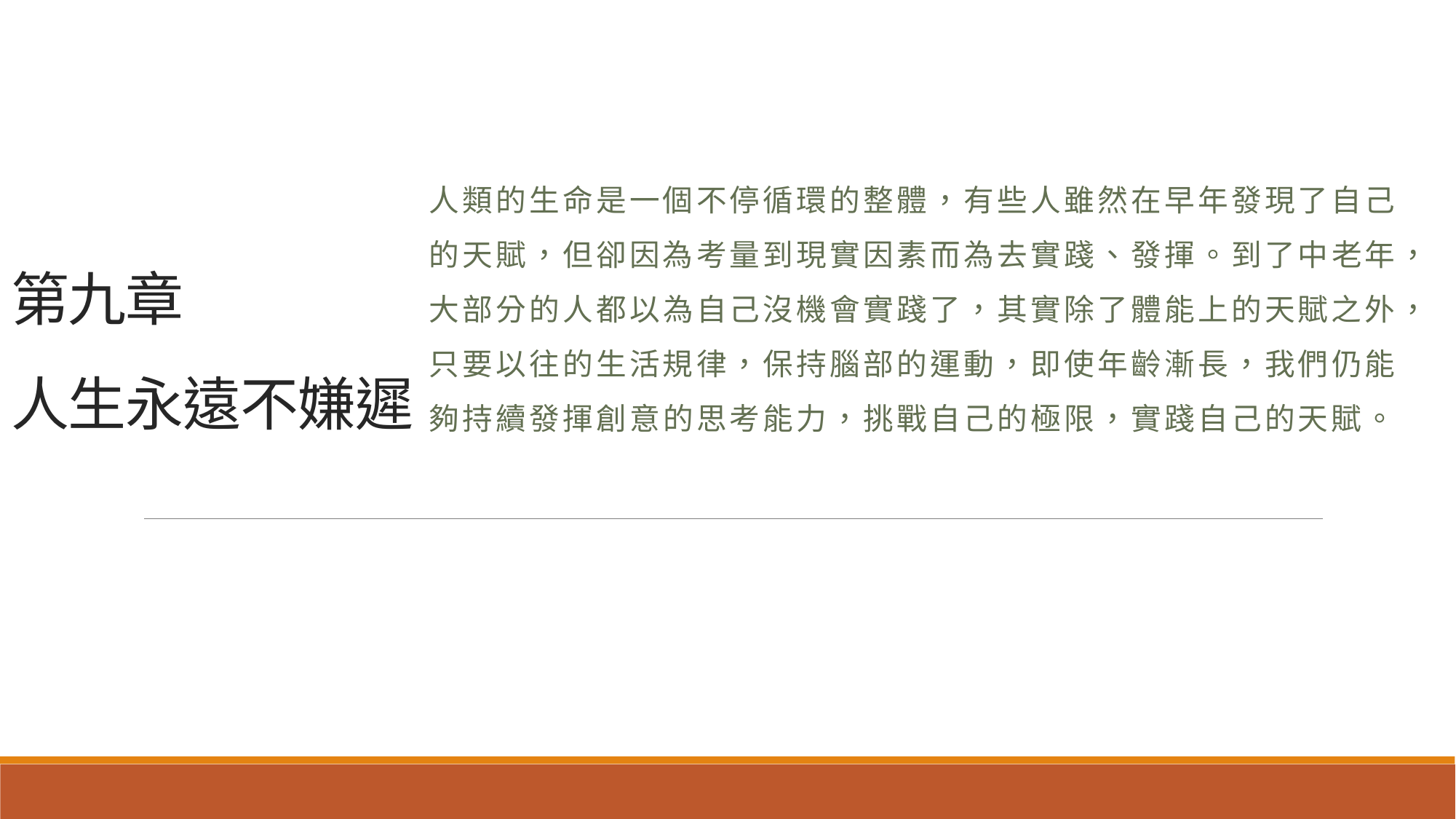

人類的生命是一個不停循環的整體，有些人雖然在早年發現了自己的天賦，但卻因為考量到現實因素而為去實踐、發揮。到了中老年，大部分的人都以為自己沒機會實踐了，其實除了體能上的天賦之外，只要以往的生活規律，保持腦部的運動，即使年齡漸長，我們仍能夠持續發揮創意的思考能力，挑戰自己的極限，實踐自己的天賦。
# 第九章 人生永遠不嫌遲